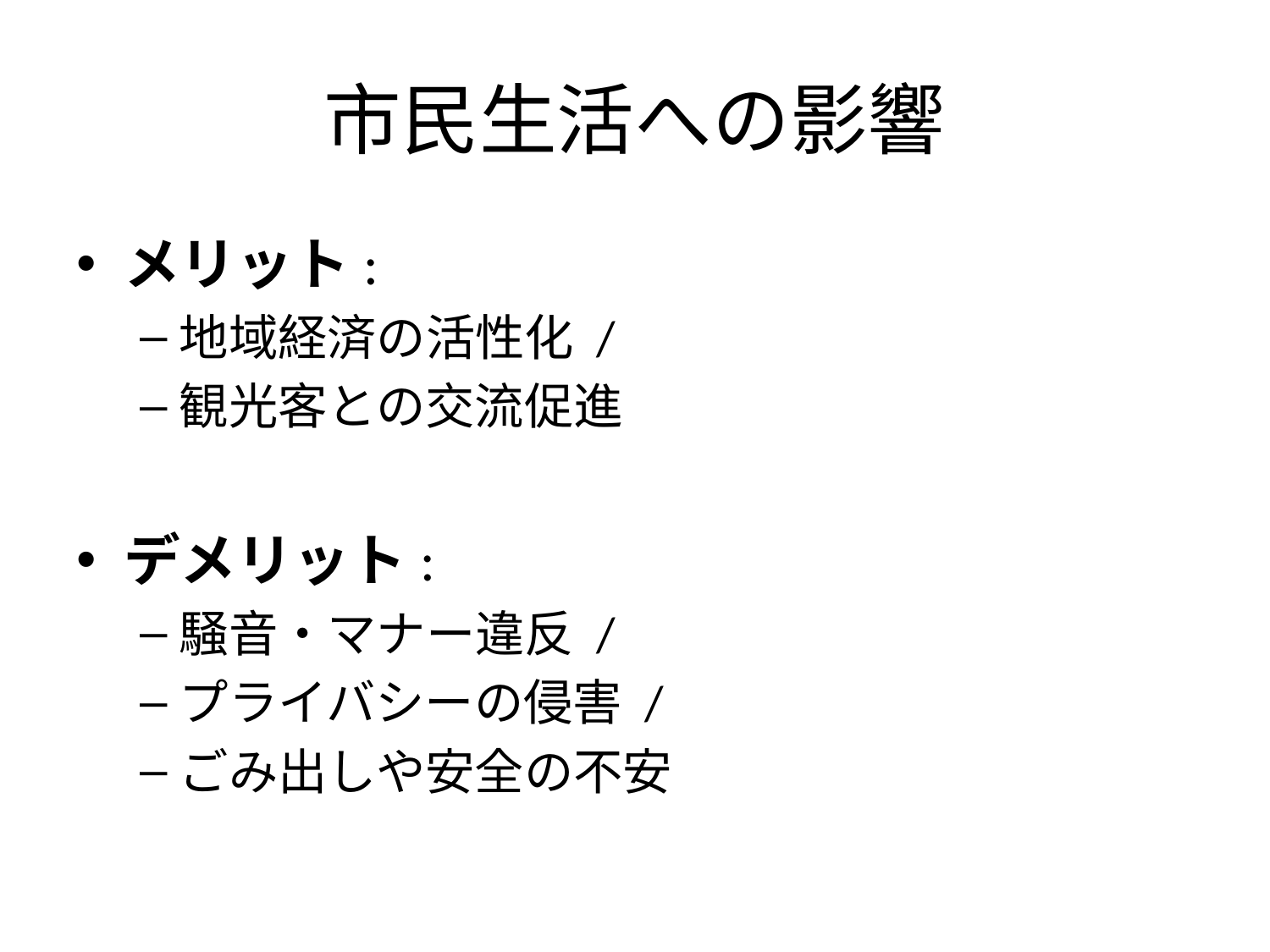

# 市民生活への影響
メリット:
地域経済の活性化 /
観光客との交流促進

デメリット:
騒音・マナー違反 /
プライバシーの侵害 /
ごみ出しや安全の不安